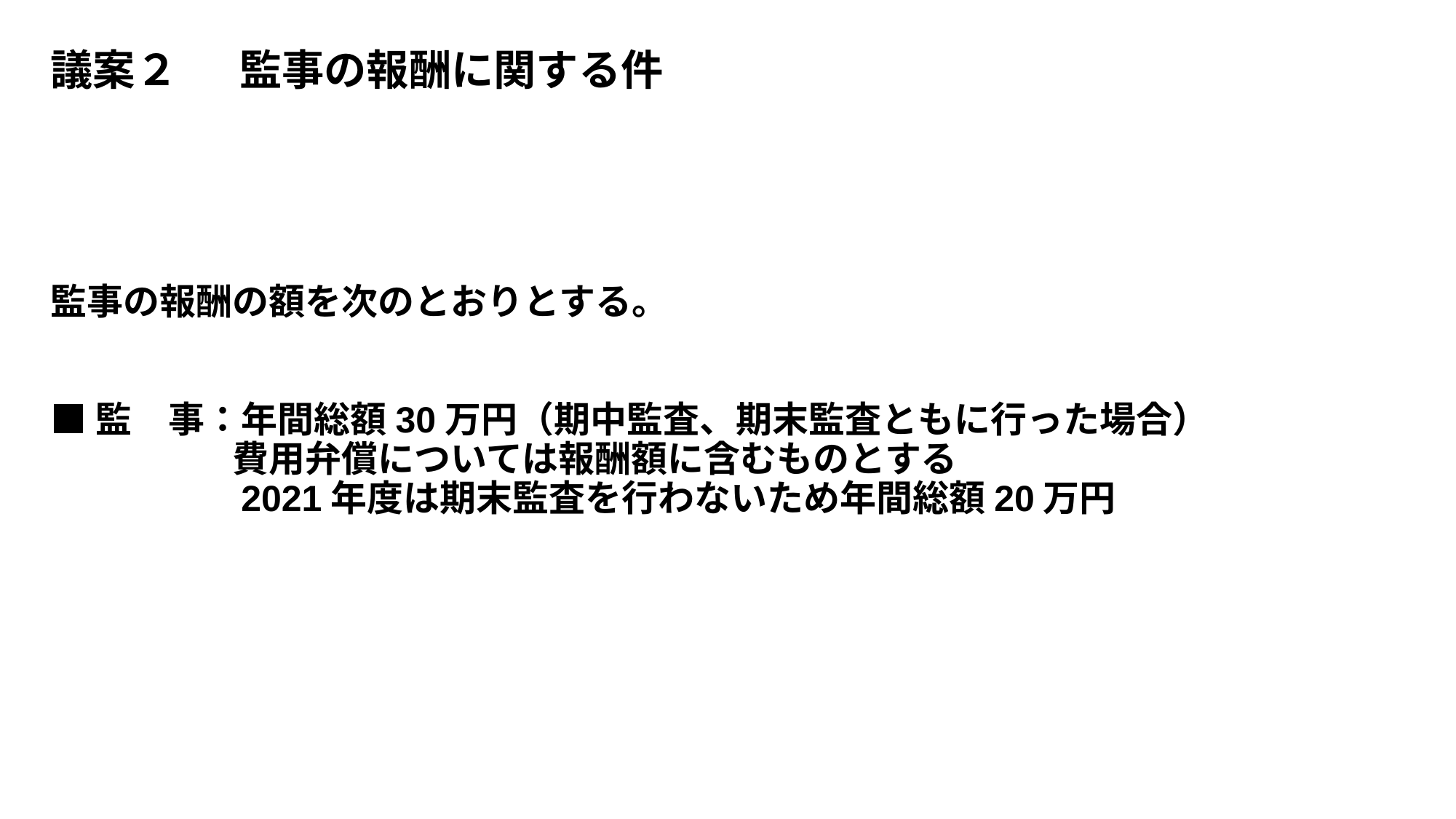

# 議案２  　監事の報酬に関する件

監事の報酬の額を次のとおりとする。

■監　事：年間総額30万円（期中監査、期末監査ともに行った場合）
　　　　　費用弁償については報酬額に含むものとする
　　　　　2021年度は期末監査を行わないため年間総額20万円